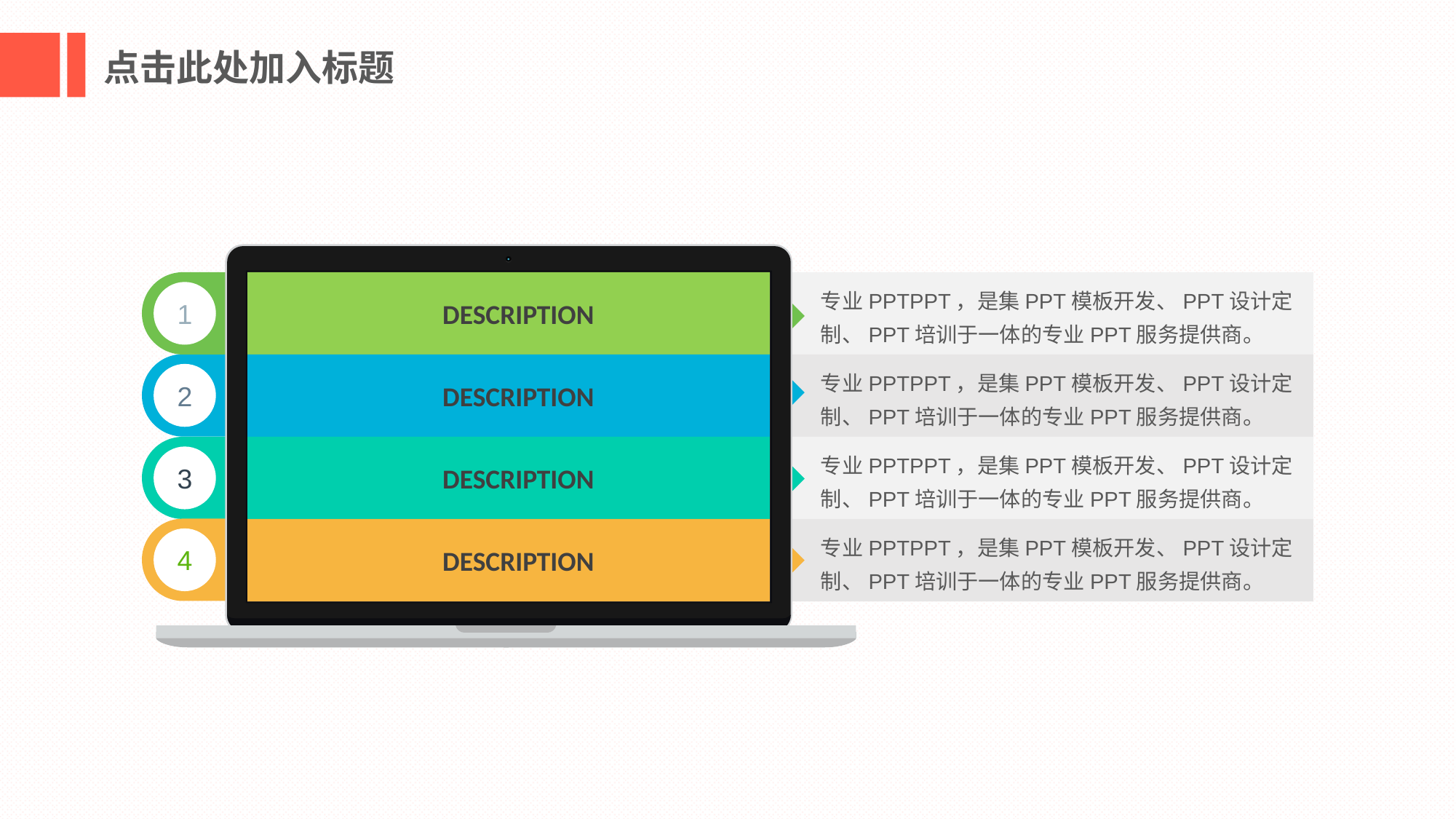

点击此处加入标题

1
DESCRIPTION
专业PPTPPT，是集PPT模板开发、PPT设计定制、PPT培训于一体的专业PPT服务提供商。

2
DESCRIPTION
专业PPTPPT，是集PPT模板开发、PPT设计定制、PPT培训于一体的专业PPT服务提供商。

3
DESCRIPTION
专业PPTPPT，是集PPT模板开发、PPT设计定制、PPT培训于一体的专业PPT服务提供商。

4
DESCRIPTION
专业PPTPPT，是集PPT模板开发、PPT设计定制、PPT培训于一体的专业PPT服务提供商。